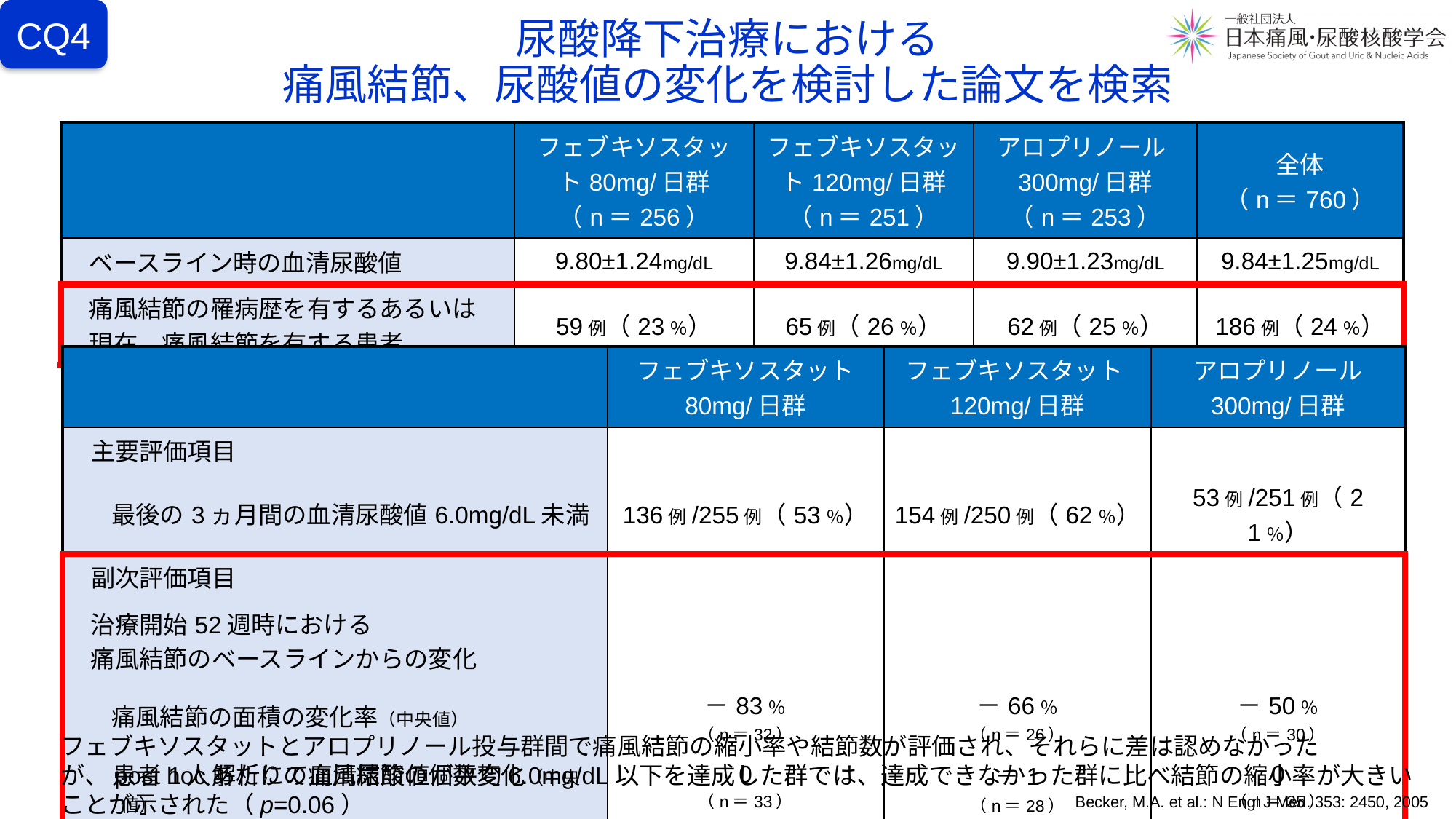

# 尿酸降下治療における 痛風結節、尿酸値の変化を検討した論文を検索
CQ4
|  | フェブキソスタット80mg/日群 （n＝256） | フェブキソスタット120mg/日群 （n＝251） | アロプリノール300mg/日群 （n＝253） | 全体 （n＝760） |
| --- | --- | --- | --- | --- |
| ベースライン時の血清尿酸値 | 9.80±1.24mg/dL | 9.84±1.26mg/dL | 9.90±1.23mg/dL | 9.84±1.25mg/dL |
| 痛風結節の罹病歴を有するあるいは 　現在、痛風結節を有する患者 | 59例（23％） | 65例（26％） | 62例（25％） | 186例（24％） |
|  | フェブキソスタット 80mg/日群 | フェブキソスタット120mg/日群 | アロプリノール 300mg/日群 |
| --- | --- | --- | --- |
| 主要評価項目 |  |  |  |
| 最後の3ヵ月間の血清尿酸値6.0mg/dL未満 | 136例/255例（53％） | 154例/250例（62％） | 53例/251例（21％） |
| 副次評価項目 |  |  |  |
| 治療開始52週時における 　痛風結節のベースラインからの変化 |  |  |  |
| 痛風結節の面積の変化率（中央値） | －83％ （n＝32） | －66％ （n＝26） | －50％ （n＝30） |
| 患者1人あたりの痛風結節の個数変化（中央値） | 0 （n＝33） | －1 （n＝28） | 0 （n＝35） |
フェブキソスタットとアロプリノール投与群間で痛風結節の縮小率や結節数が評価され、それらに差は認めなかったが、post hoc解析にて血清尿酸値が平均6.0mg/dL以下を達成した群では、達成できなかった群に比べ結節の縮小率が大きいことが示された（p=0.06）
Becker, M.A. et al.: N Engl J Med. 353: 2450, 2005